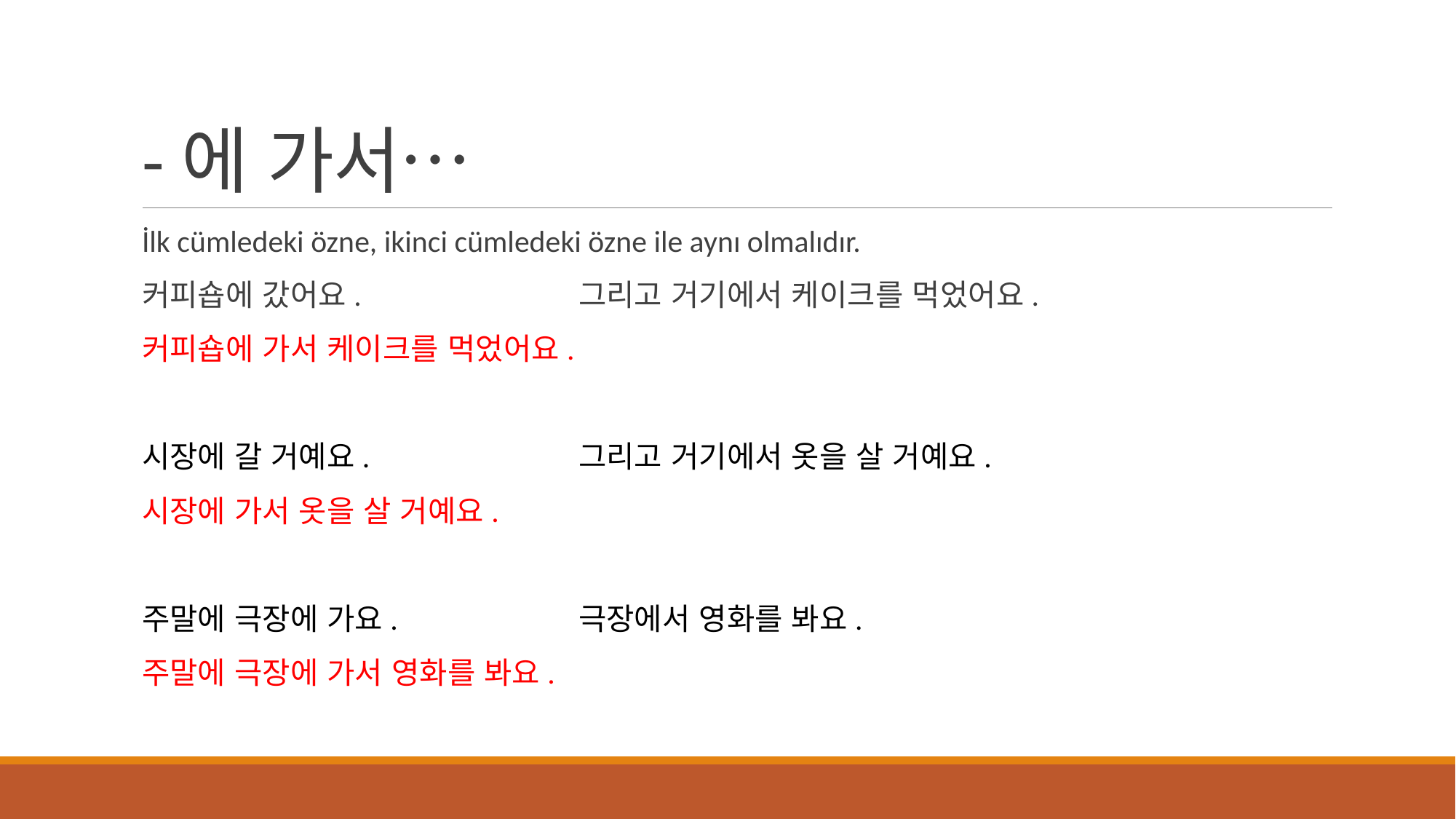

# -에 가서…
İlk cümledeki özne, ikinci cümledeki özne ile aynı olmalıdır.
커피숍에 갔어요. 		그리고 거기에서 케이크를 먹었어요.
커피숍에 가서 케이크를 먹었어요.

시장에 갈 거예요.		그리고 거기에서 옷을 살 거예요.
시장에 가서 옷을 살 거예요.

주말에 극장에 가요. 		극장에서 영화를 봐요.
주말에 극장에 가서 영화를 봐요.